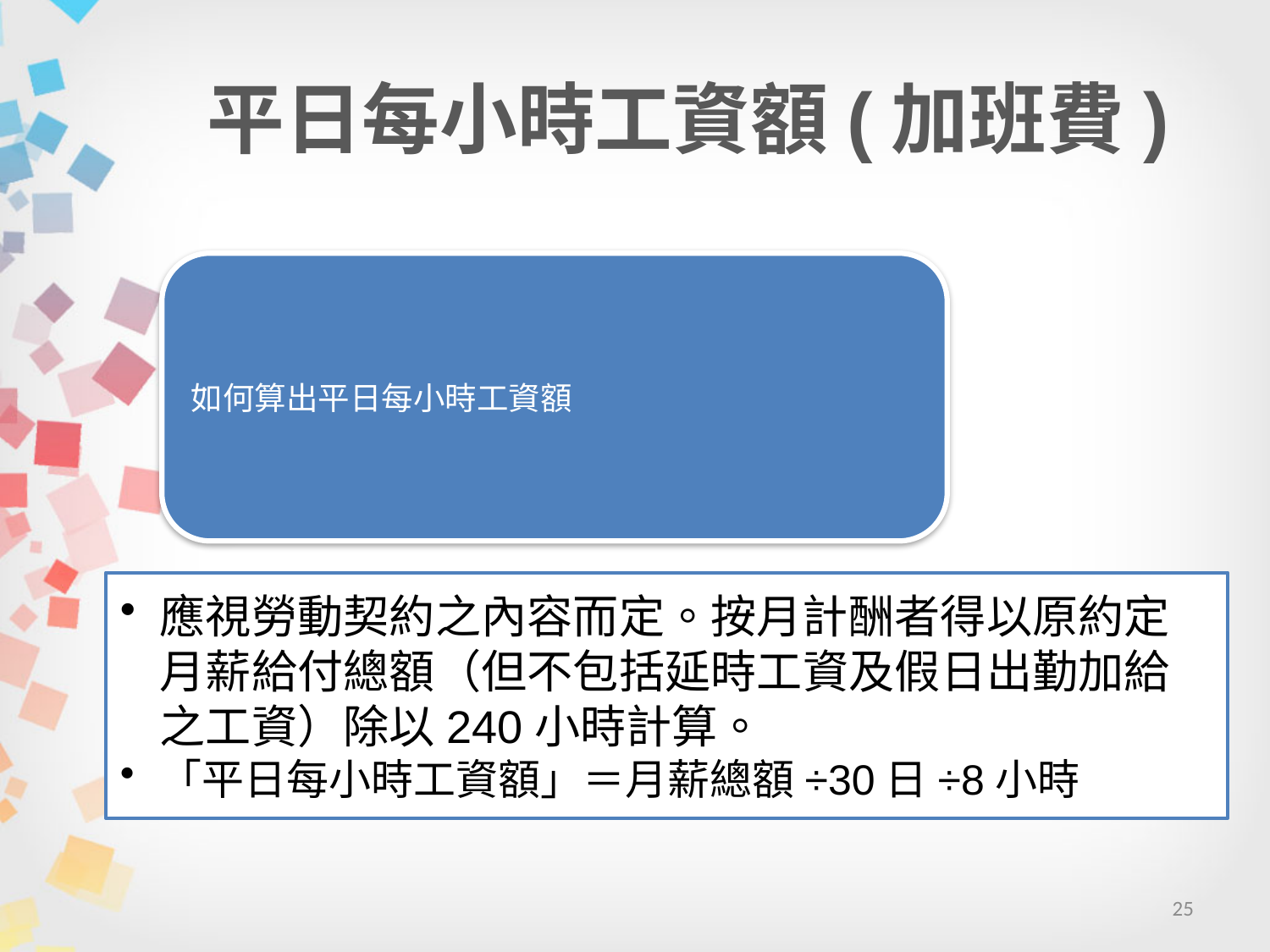

# 平日每小時工資額(加班費)
如何算出平日每小時工資額
應視勞動契約之內容而定。按月計酬者得以原約定月薪給付總額（但不包括延時工資及假日出勤加給之工資）除以240小時計算。
「平日每小時工資額」＝月薪總額÷30日÷8小時

25